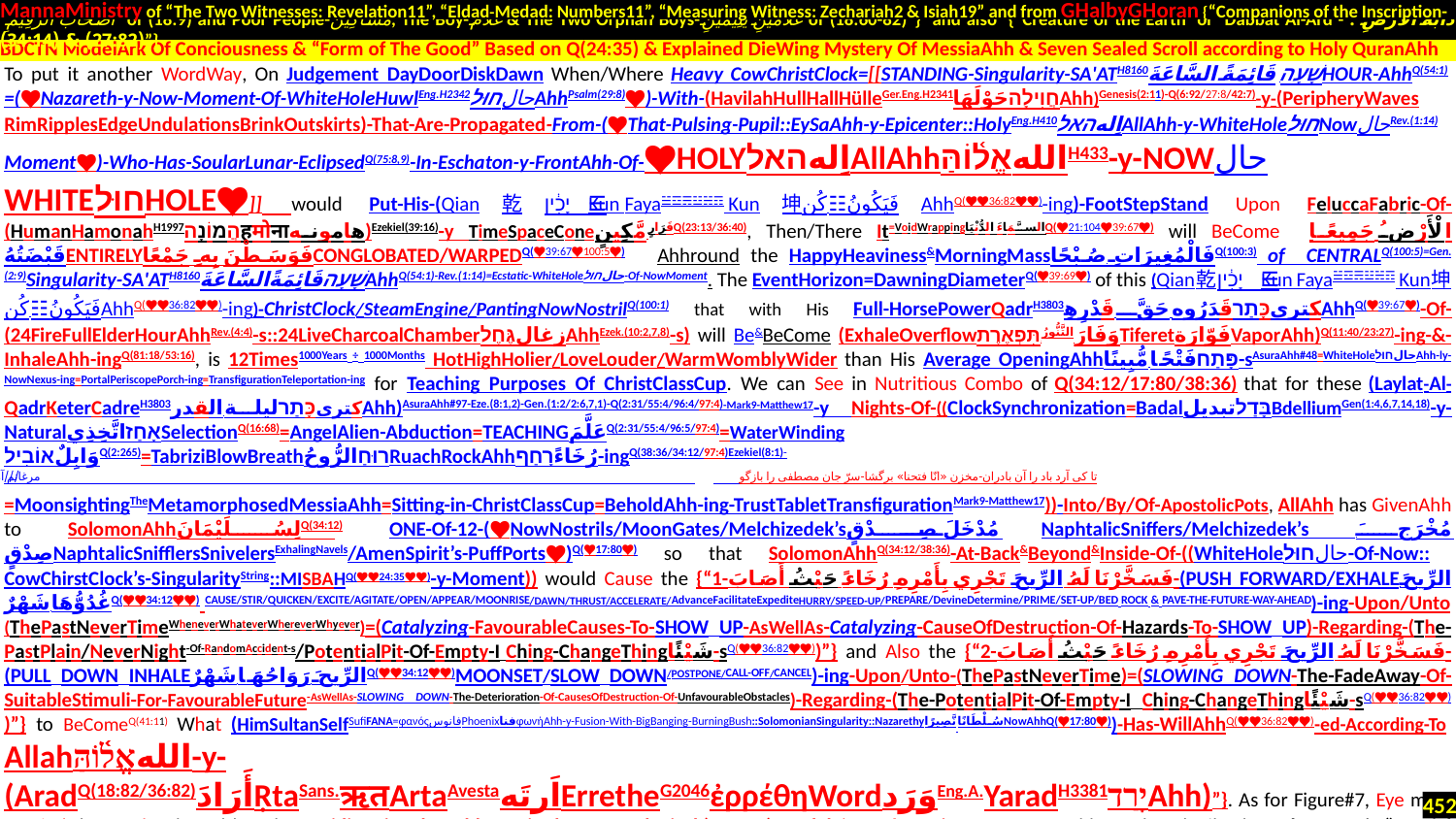

MannaMinistry of “The Two Witnesses: Revelation11”, “Eldad-Medad: Numbers11”, “Measuring Witness: Zechariah2 & Isiah19” and from GHalbyGHoran {“Companions of the Inscription-
 أَصْحَابَ الرَّقِيمِ  of (18:9) and Poor People-مَسَاكِينَ, The Boy-غُلَامُ & The Two Orphan Boys-غُلَامَيْنِ يَتِيمَيْنِ of (18:60-82)”}  and also  {“Creature of the Earth  or  Dabbat Al-Ard - دَابَّةُ الْأَرْضِ : (27:82) & (34:14)”}
.
To put it another WordWay, On Judgement DayDoorDiskDawn When/Where Heavy CowChristClock=[[STANDING-Singularity-SA'ATH8160שָׁעָה قَائِمَةً السَّاعَةَHOUR-AhhQ(54:1) =(♥Nazareth-y-Now-Moment-Of-WhiteHoleHuwlEng.H2342חוּלحالAhhPsalm(29:8)♥)-With-(HavilahHullHallHülleGer.Eng.H2341חֲוִילָהحَوْلَهَاAhh)Genesis(2:11)-Q(6:92/27:8/42:7)-y-(PeripheryWaves RimRipplesEdgeUndulationsBrinkOutskirts)-That-Are-Propagated-From-(♥That-Pulsing-Pupil::EySaAhh-y-Epicenter::HolyEng.H410اِلهהאלAllAhh-y-WhiteHoleחוּלNowحالRev.(1:14) Moment♥)-Who-Has-SoularLunar-EclipsedQ(75:8,9)-In-Eschaton-y-FrontAhh-Of-♥HOLYاِلهהאלAllAhhاللهאֱל֫וֹהַּH433-y-NOWحالWHITEחוּלHOLE♥]] would Put-His-(Qian乾יָכִ֔ין☰Kun Faya☱☲☴☳☵☶ Kun坤كُن فَيَكُونُ☷AhhQ(♥♥36:82♥♥)-ing)-FootStepStand Upon FeluccaFabric-Of-(HumanHamonahH1997הֲמוֹנָהहमोनाهامونه)Ezekiel(39:16)-y TimeSpaceConeقَرَارٍ مَّكِينٍQ(23:13/36:40), Then/There It=VoidWrappingالسَّمَاءَ الدُّنْيَاQ(♥21:104♥39:67♥) will BeCome  الْأَرْضُ جَمِيعًا قَبْضَتُهُENTIRELYفَوَسَطْنَ بِهِ جَمْعًاCONGLOBATED/WARPEDQ(♥39:67♥100:5♥)   Ahhround the HappyHeaviness&MorningMassفَالْمُغِيرَاتِ صُبْحًاQ(100:3) of  CENTRALQ(100:5)=Gen.(2:9)Singularity-SA'ATH8160שָׁעָהقَائِمَةًالسَّاعَةَAhhQ(54:1)-Rev.(1:14)=Ecstatic-WhiteHoleחוּלحال-Of-NowMoment. The EventHorizon=DawningDiameterQ(♥39:69♥) of this (Qian乾יָכִ֔ין☰Kun Faya☱☲☴☳☵☶ Kun坤كُن فَيَكُونُ☷AhhQ(♥♥36:82♥♥)-ing)-ChristClock/SteamEngine/PantingNowNostrilQ(100:1) that with His Full-HorsePowerQadrH3803כָּתַרقَدَرُوه حَقَّ قَدْرِهِ‎کتریAhhQ(♥39:67♥)-Of-(24FireFullElderHourAhhRev.(4:4)-s::24LiveCharcoalChamberزغالגֶּחֶלAhhEzek.(10:2,7,8)-s) will Be&BeCome (ExhaleOverflowوَفَارَ التَّنُّورُ.תִּפְאֶרֶתTiferetفَوّارَةVaporAhh)Q(11:40/23:27)-ing-&-InhaleAhh-ingQ(81:18/53:16), is 12Times1000Years ÷ 1000Months HotHighHolier/LoveLouder/WarmWomblyWider than His Average OpeningAhhפָּתַחفَتْحًا مُّبِينًا-sAsuraAhh#48=WhiteHoleחוּלحالAhh-ly-NowNexus-ing=PortalPeriscopePorch-ing=TransfigurationTeleportation-ing for Teaching Purposes Of ChristClassCup. We can See in Nutritious Combo of Q(34:12/17:80/38:36) that for these (Laylat-Al-QadrKeterCadreH3803כָּתַרلیلة القدر‎کتریAhh)AsuraAhh#97-Eze.(8:1,2)-Gen.(1:2/2:6,7,1)-Q(2:31/55:4/96:4/97:4)-Mark9-Matthew17-y Nights-Of-((ClockSynchronization=BadalבָּדַלتبدیلBdelliumGen(1:4,6,7,14,18)-y-NaturalאָחַזاتَّخِذِيSelectionQ(16:68)=AngelAlien-Abduction=TEACHINGعَلَّمَQ(2:31/55:4/96:5/97:4)=WaterWinding وَابِلٌאוֹבִילQ(2:265)=TabriziBlowBreathרוּחַالرُّوحُRuachRockAhhرُخَاءًרָחַף-ingQ(38:36/34:12/97:4)Ezekiel(8:1)- آزمودم، مرگ من در زندگی ست-حفره کن زندان و خود را وارهان///هر کس که پری خو تر، در شیشه کنم زودتر-در عشق سلیمانی من همدم مرغانم///         تا کی آرد باد را آن بادران-مخزن «انّا فتحنا» برگشا-سرّ جان مصطفی را بازگو=MoonsightingTheMetamorphosedMessiaAhh=Sitting-in-ChristClassCup=BeholdAhh-ing-TrustTabletTransfigurationMark9-Matthew17))-Into/By/Of-ApostolicPots, AllAhh has GivenAhh to SolomonAhhلِسُلَيْمَانَQ(34:12) ONE-Of-12-(♥NowNostrils/MoonGates/Melchizedek’sمُدْخَلَ صِدْقٍNaphtalicSniffers/Melchizedek’s مُخْرَجَ صِدْقٍNaphtalicSnifflersSnivelersExhalingNavels/AmenSpirit’s-PuffPorts♥)Q(♥17:80♥) so that SolomonAhhQ(34:12/38:36)-At-Back&Beyond&Inside-Of-((WhiteHoleחוּלحال-Of-Now:: CowChirstClock’s-SingularityString::MISBAHQ(♥♥24:35♥♥)-y-Moment)) would Cause the {“1-فَسَخَّرْنَا لَهُ الرِّيحَ تَجْرِي بِأَمْرِهِ رُخَاءً حَيْثُ أَصَابَ-(PUSH FORWARD/EXHALEالرِّيحَ غُدُوُّهَا شَهْرٌQ(♥♥34:12♥♥) CAUSE/STIR/QUICKEN/EXCITE/AGITATE/OPEN/APPEAR/MOONRISE/DAWN/THRUST/ACCELERATE/AdvanceFacilitateExpediteHURRY/SPEED-UP/PREPARE/DevineDetermine/PRIME/SET-UP/BED ROCK & PAVE-THE-FUTURE-WAY-AHEAD)-ing-Upon/Unto (ThePastNeverTimeWheneverWhateverWhereverWhyever)=(Catalyzing-FavourableCauses-To-SHOW UP-AsWellAs-Catalyzing-CauseOfDestruction-Of-Hazards-To-SHOW UP)-Regarding-(The-PastPlain/NeverNight-Of-RandomAccident-s/PotentialPit-Of-Empty-I Ching-ChangeThingشَيْئًا-sQ(♥♥36:82♥♥))”} and Also the {“2-فَسَخَّرْنَا لَهُ الرِّيحَ تَجْرِي بِأَمْرِهِ رُخَاءً حَيْثُ أَصَابَ-(PULL DOWN INHALEالرِّيحَ رَوَاحُهَا شَهْرٌQ(♥♥34:12♥♥)MOONSET/SLOW DOWN/POSTPONE/CALL-OFF/CANCEL)-ing-Upon/Unto-(ThePastNeverTime)=(SLOWING DOWN-The-FadeAway-Of-SuitableStimuli-For-FavourableFuture-AsWellAs-SLOWING DOWN-The-Deterioration-Of-CausesOfDestruction-Of-UnfavourableObstacles)-Regarding-(The-PotentialPit-Of-Empty-I Ching-ChangeThingشَيْئًا-sQ(♥♥36:82♥♥))”} to BeComeQ(41:11) What (HimSultanSelfSufiFANA=φανόςفانوسPhoenixفناφωνήAhh-y-Fusion-With-BigBanging-BurningBush::SolomonianSingularity::Nazarethyسُلْطَانًا نَّصِيرًاNowAhhQ(♥17:80♥))-Has-WillAhhQ(♥♥36:82♥♥)-ed-According-To Allahاللهאֱל֫וֹהַּ-y-(AradQ(18:82/36:82)أَرَادَṚtaSans.ऋतArtaAvestaاَرتَهErretheG2046ἐρρέθηWordوَرَدEng.A.YaradH3381יָרַדAhh)”}. As for Figure#7, Eye must Remind the Reader that Although my Bidirectional Double Conic Theo-Neurological (BDCTN) ModelArkForm of Conciousness  Resembles and LooksLike the IndraSatan-ic “Special Relativity” of AlbertEinstein-ian Djed/Bodhisattva of BarackObamaDadhichiDajjal=“LittlePrick”Daniel(7:8) Which Gets his “ScientistGurus=Enki-ic-Goats= GaneshaGnosis-y-PHILفیلosophers=PhrygianCap-y-JinnNous-esGenesis(6:2)” to “Produce (HugelyGreatly-FakeFabricateConcoct)-ed Theories/AdHoc-s”Daniel(7:8) That Controvert  The-Rock-y-Reality=BeautyFull-TruthAsuraAhh#56,#69, HoweverAhh, On the Contrary, it is “The Twisted Theory”Daniel(7:8) of this ParasiticPrimate=ParvaticApeQ(2:65/5:60/7:166)-AnimalFarm-ic-Pig=Rosicrucian Reptile. that like a Plagiarized-Form=Borrowed-Model Resembles and Looks Like the Firmamental FactFormModelArk that Eye am Beholding.

BDCTN ModelArk Of Conciousness & “Form of The Good” Based on Q(24:35) & Explained DieWing Mystery Of MessiaAhh & Seven Sealed Scroll according to Holy QuranAhh
452